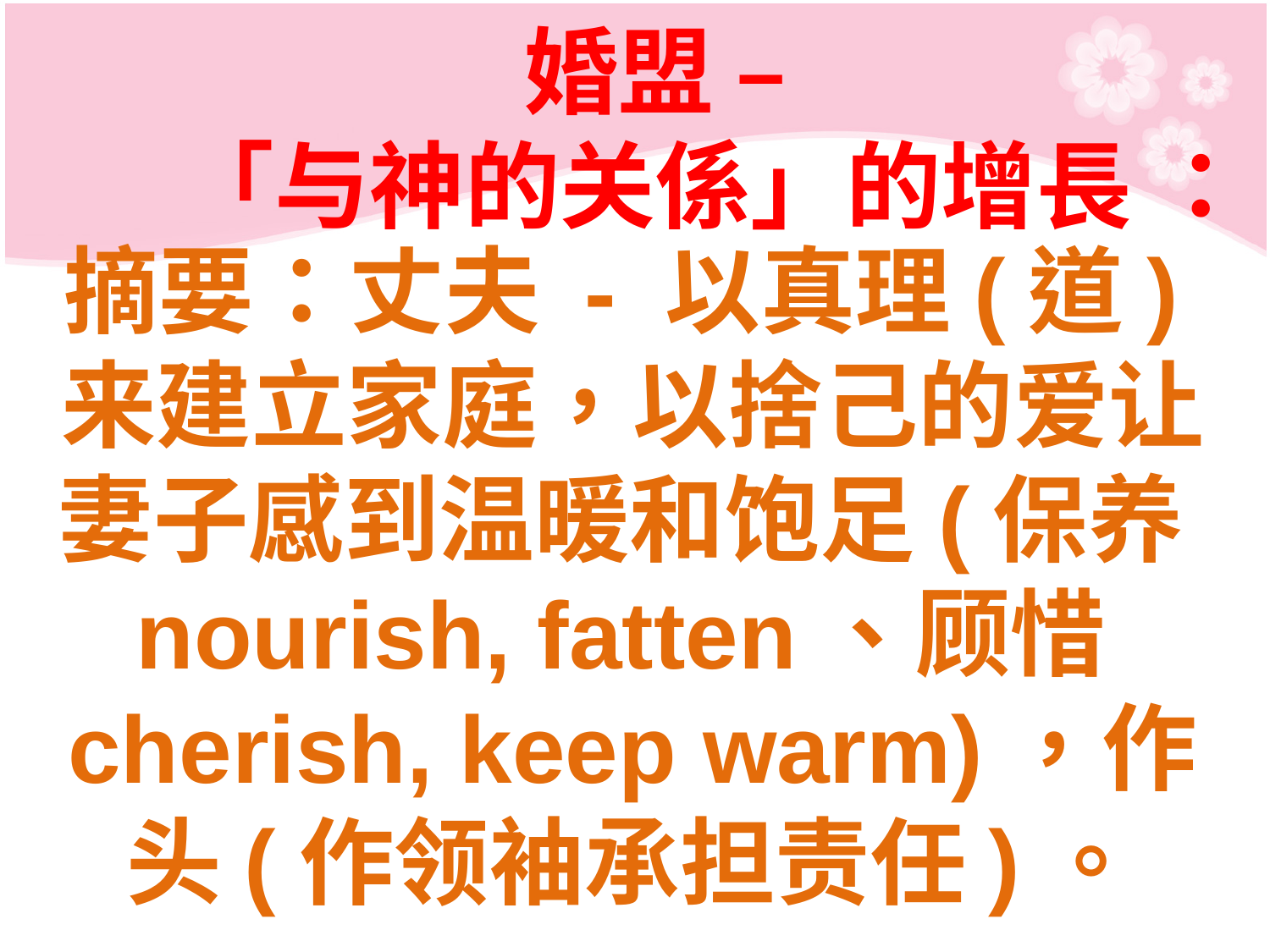

# 婚盟 – 「与神的关係」的增長 ：
摘要：丈夫 - 以真理(道)来建立家庭，以捨己的爱让妻子感到温暖和饱足(保养nourish, fatten、顾惜cherish, keep warm)，作头(作领袖承担责任)。